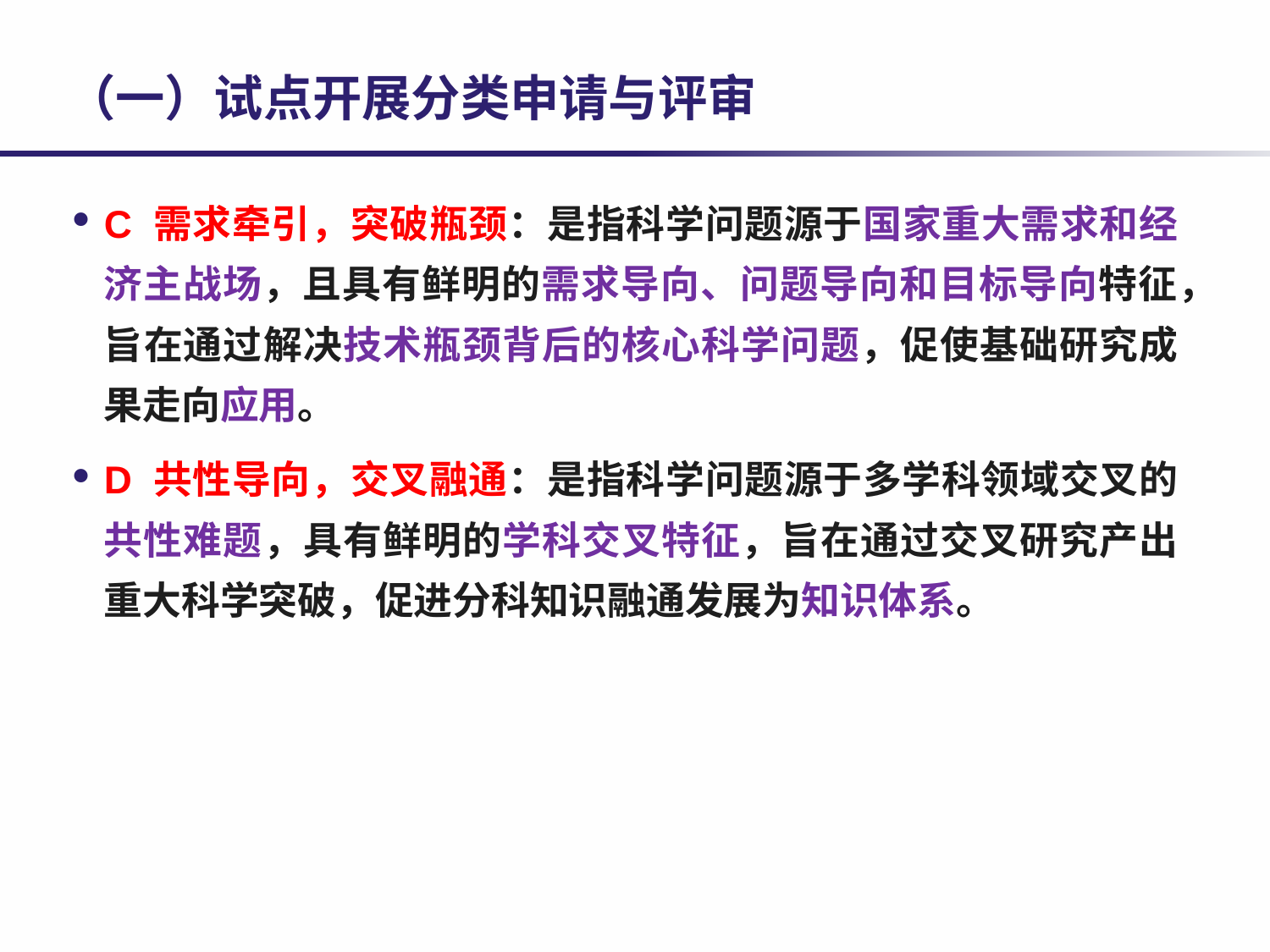

（一）试点开展分类申请与评审
C 需求牵引，突破瓶颈：是指科学问题源于国家重大需求和经济主战场，且具有鲜明的需求导向、问题导向和目标导向特征，旨在通过解决技术瓶颈背后的核心科学问题，促使基础研究成果走向应用。
D 共性导向，交叉融通：是指科学问题源于多学科领域交叉的共性难题，具有鲜明的学科交叉特征，旨在通过交叉研究产出重大科学突破，促进分科知识融通发展为知识体系。